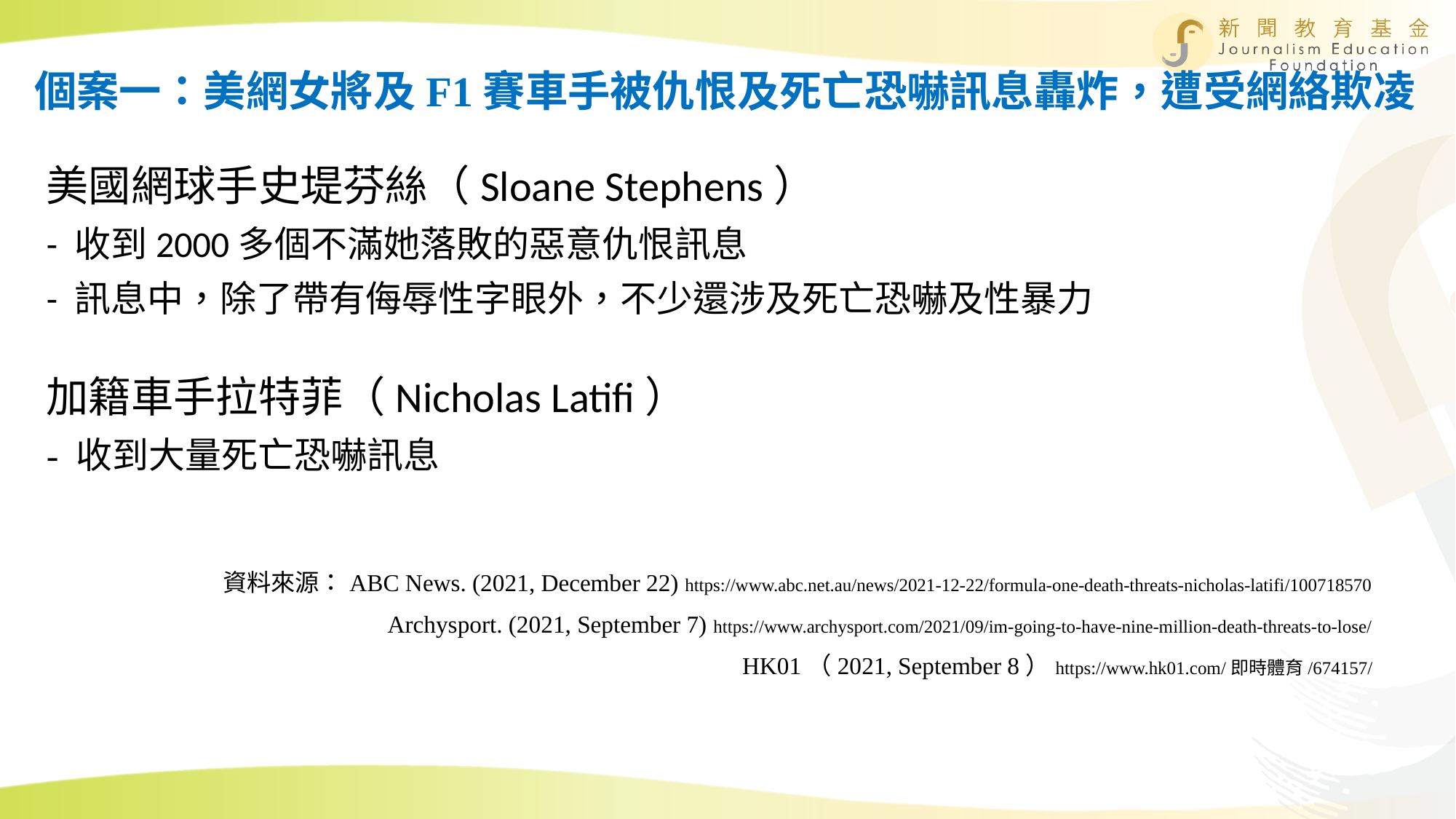

# 個案一：美網女將及F1賽車手被仇恨及死亡恐嚇訊息轟炸，遭受網絡欺凌
美國網球手史堤芬絲（Sloane Stephens）
- 收到2000多個不滿她落敗的惡意仇恨訊息
- 訊息中，除了帶有侮辱性字眼外，不少還涉及死亡恐嚇及性暴力

加籍車手拉特菲（Nicholas Latifi）
- 收到大量死亡恐嚇訊息

資料來源：ABC News. (2021, December 22) https://www.abc.net.au/news/2021-12-22/formula-one-death-threats-nicholas-latifi/100718570
Archysport. (2021, September 7) https://www.archysport.com/2021/09/im-going-to-have-nine-million-death-threats-to-lose/
HK01（2021, September 8）https://www.hk01.com/即時體育/674157/